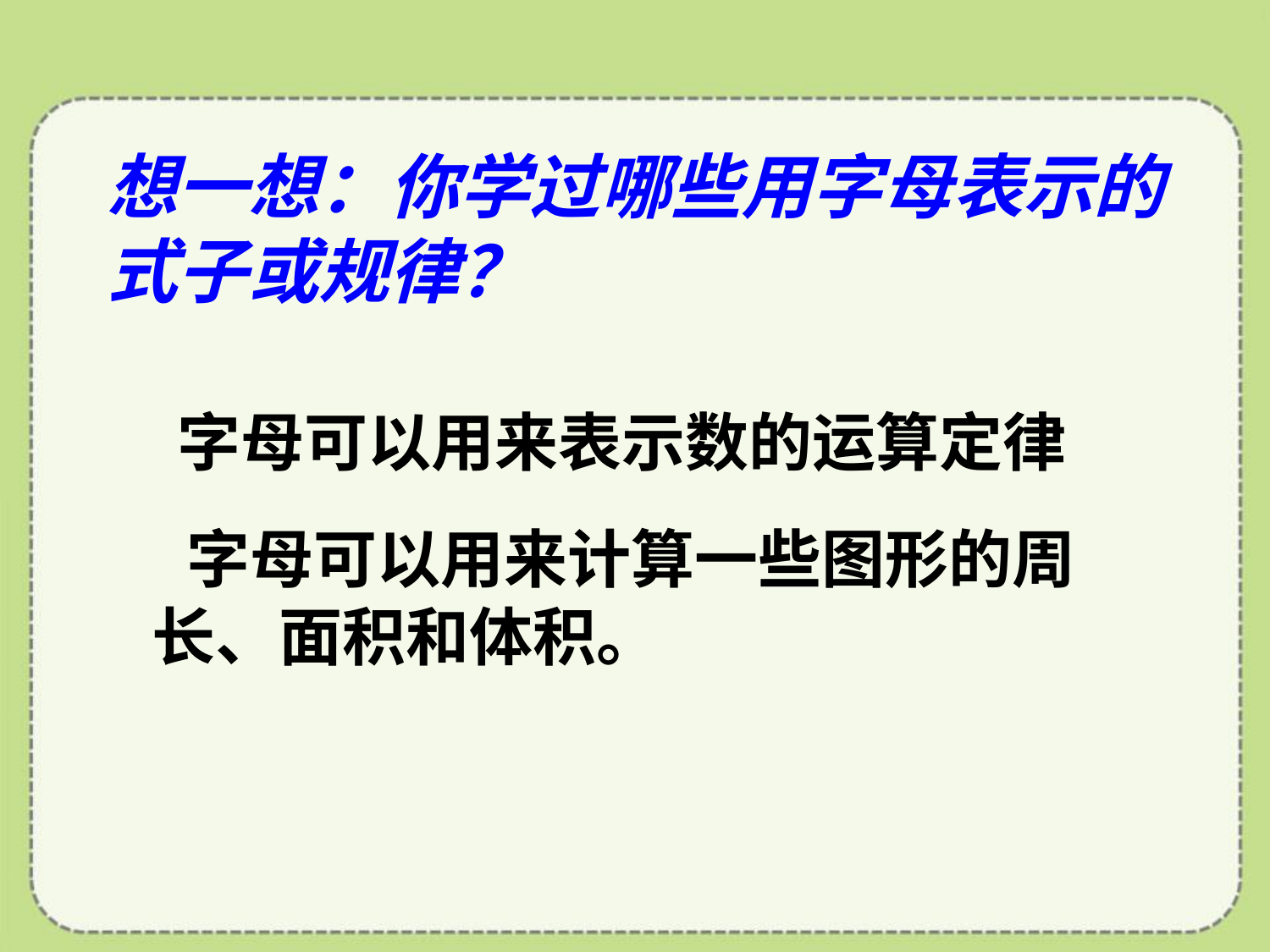

想一想：你学过哪些用字母表示的式子或规律？
字母可以用来表示数的运算定律
  字母可以用来计算一些图形的周          长、面积和体积。